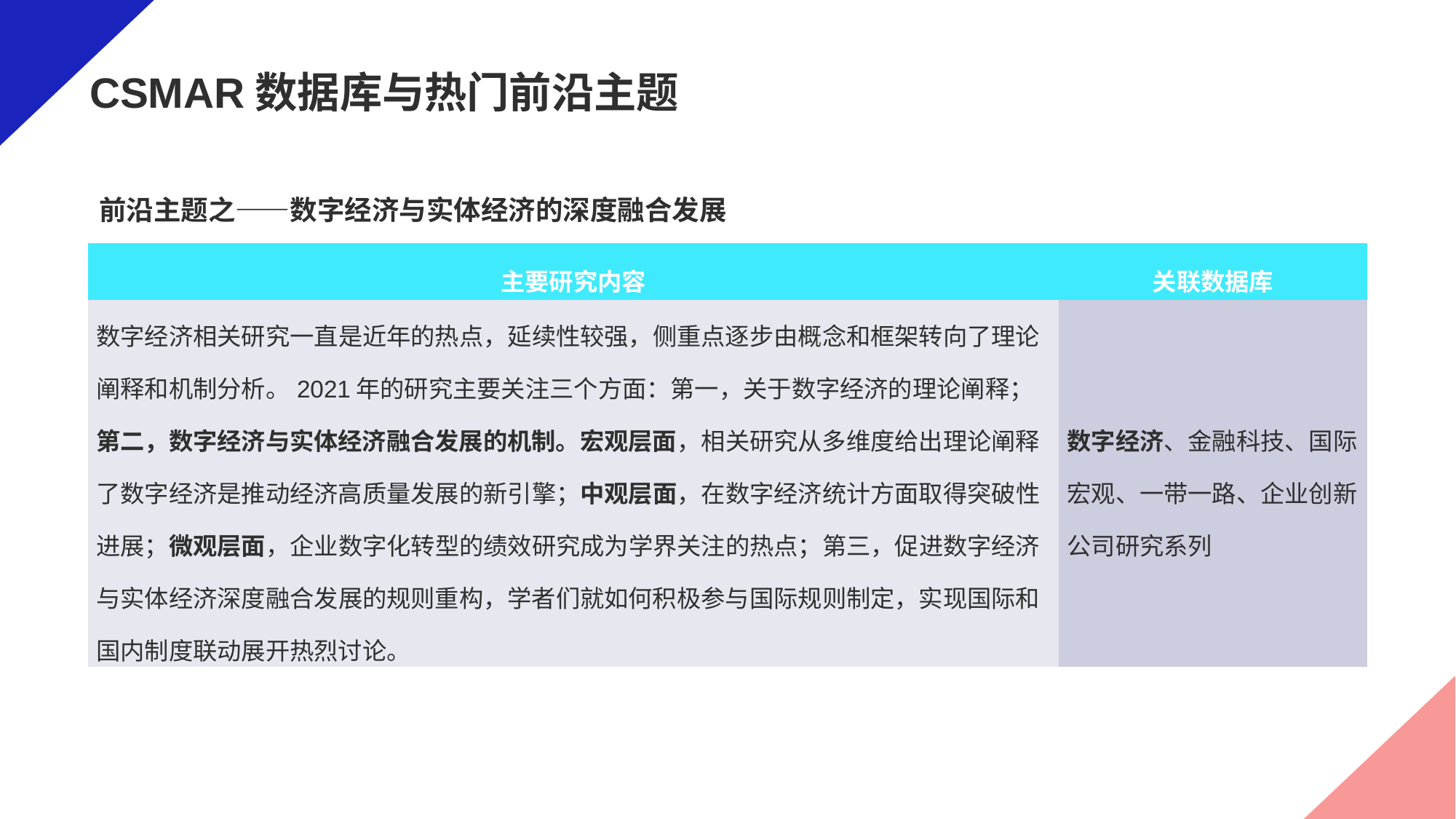

# CSMAR数据库与热门前沿主题

前沿主题之——数字经济与实体经济的深度融合发展
| 主要研究内容 | 关联数据库 |
| --- | --- |
| 数字经济相关研究一直是近年的热点，延续性较强，侧重点逐步由概念和框架转向了理论阐释和机制分析。2021年的研究主要关注三个方面：第一，关于数字经济的理论阐释；第二，数字经济与实体经济融合发展的机制。宏观层面，相关研究从多维度给出理论阐释了数字经济是推动经济高质量发展的新引擎；中观层面，在数字经济统计方面取得突破性进展；微观层面，企业数字化转型的绩效研究成为学界关注的热点；第三，促进数字经济与实体经济深度融合发展的规则重构，学者们就如何积极参与国际规则制定，实现国际和国内制度联动展开热烈讨论。 | 数字经济、金融科技、国际宏观、一带一路、企业创新 公司研究系列 |